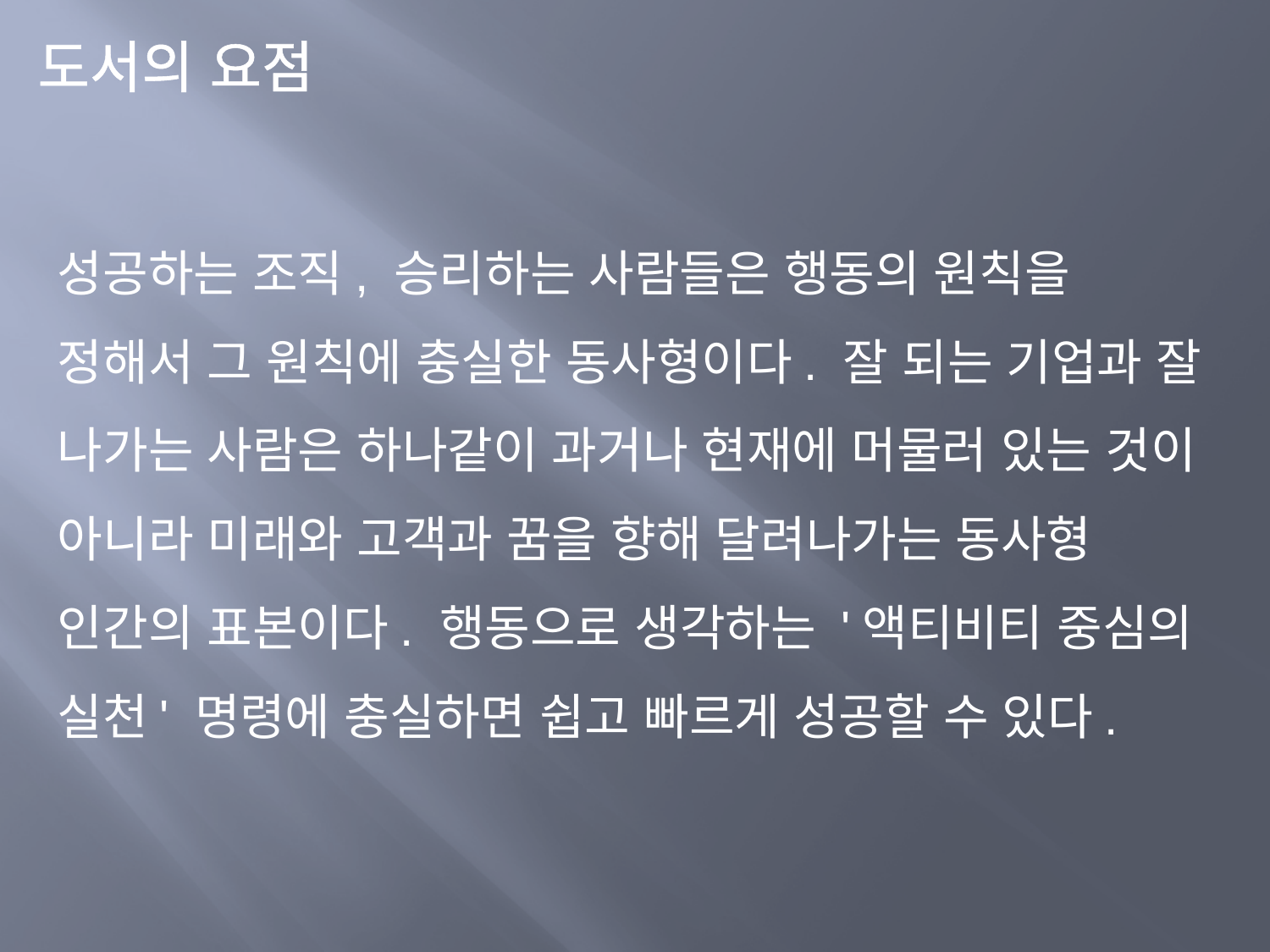

도서의 요점
성공하는 조직, 승리하는 사람들은 행동의 원칙을 정해서 그 원칙에 충실한 동사형이다. 잘 되는 기업과 잘 나가는 사람은 하나같이 과거나 현재에 머물러 있는 것이 아니라 미래와 고객과 꿈을 향해 달려나가는 동사형 인간의 표본이다. 행동으로 생각하는 '액티비티 중심의 실천' 명령에 충실하면 쉽고 빠르게 성공할 수 있다.